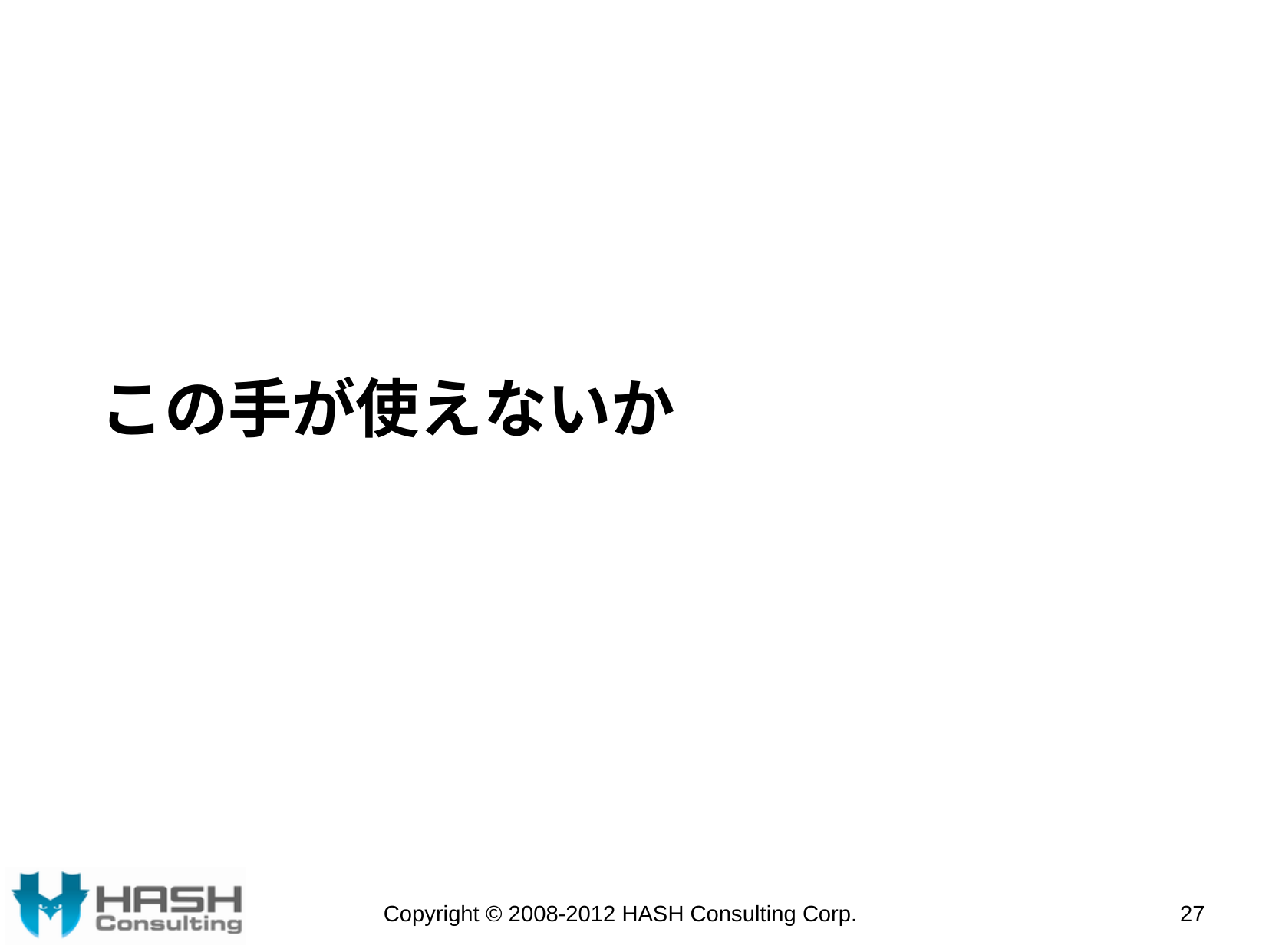

# この手が使えないか
Copyright © 2008-2012 HASH Consulting Corp.
27